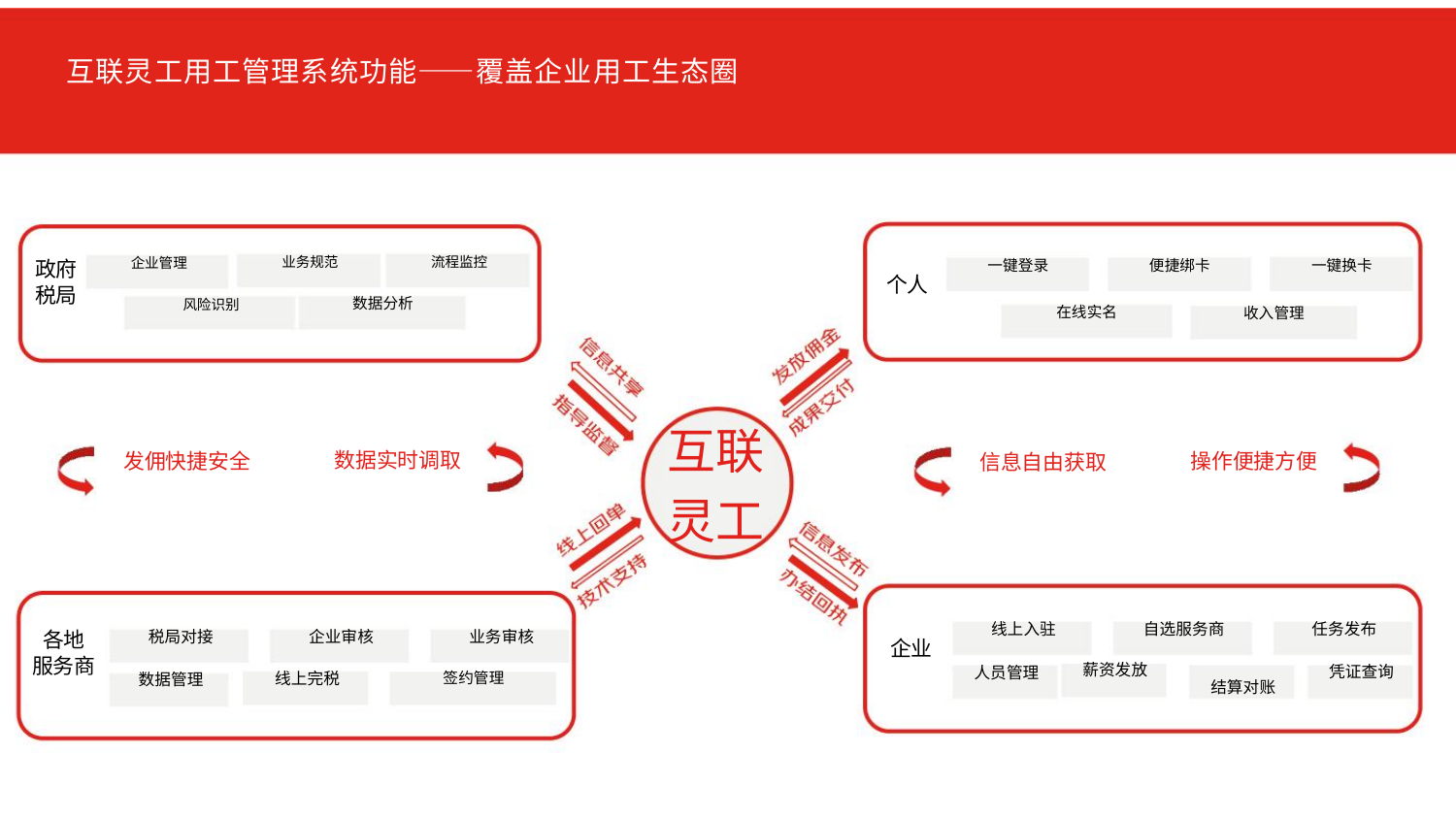

互联灵工用工管理系统功能——覆盖企业用工生态圈
流程监控
业务规范
企业管理
风险识别
一键换卡
便捷绑卡
一键登录
政府
税局
个人
数据分析
在线实名
收入管理
互联灵工
数据实时调取
发佣快捷安全
操作便捷方便
信息自由获取
线上入驻
自选服务商
薪资发放
结算对账
任务发布
凭证查询
税局对接
数据管理
企业审核
线上完税
业务审核
签约管理
各地
服务商
企业
人员管理